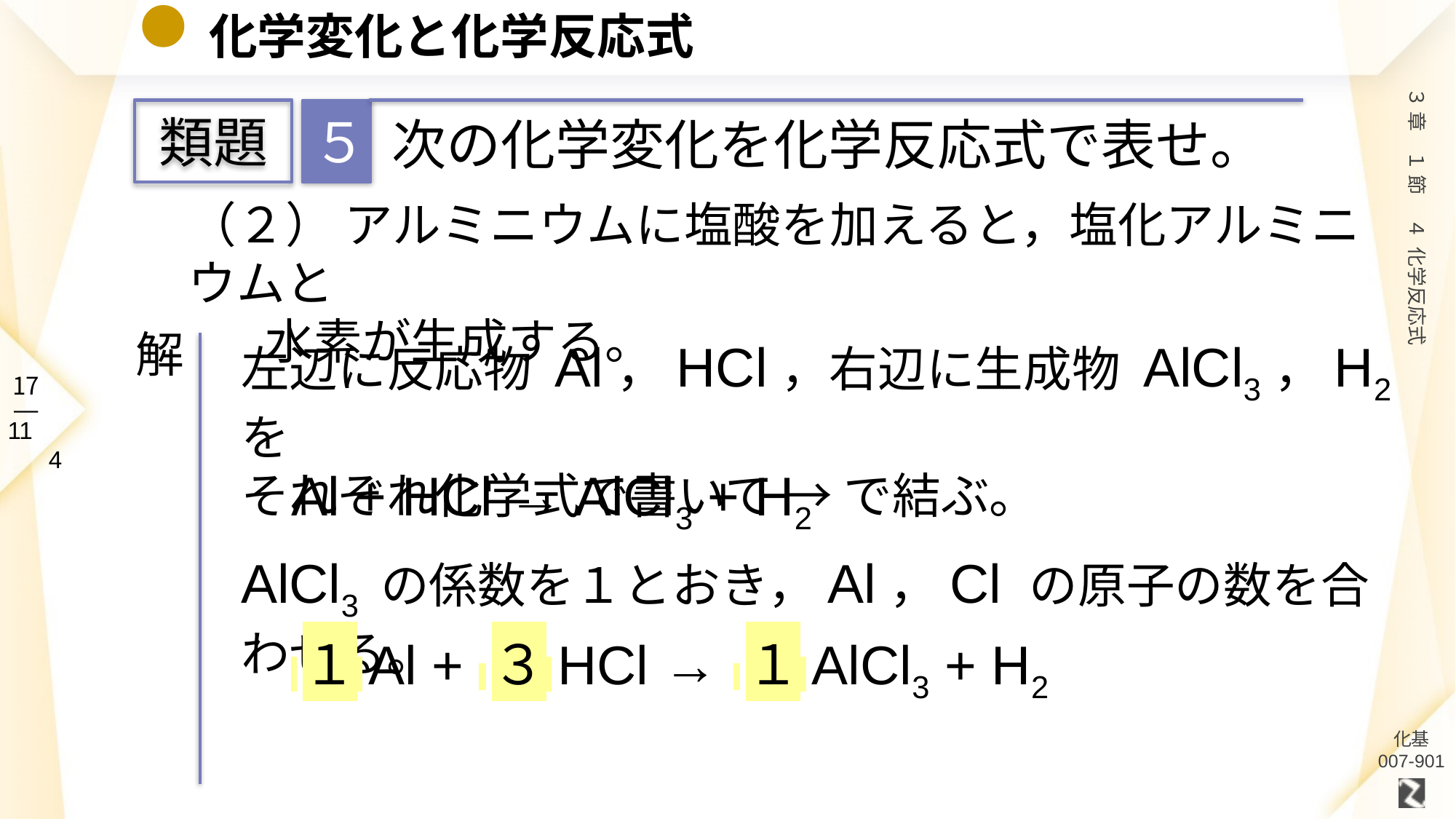

# 化学変化と化学反応式
５
類題
次の化学変化を化学反応式で表せ。
（２） アルミニウムに塩酸を加えると，塩化アルミニウムと
      水素が生成する。
解
左辺に反応物 Al，HCl，右辺に生成物 AlCl3，H2 を
それぞれ化学式で書いて → で結ぶ。
Al + HCl → AlCl3 + H2
AlCl3 の係数を１とおき，Al，Cl の原子の数を合わせる。
 １ Al +  ３ HCl →  １ AlCl3 + H2